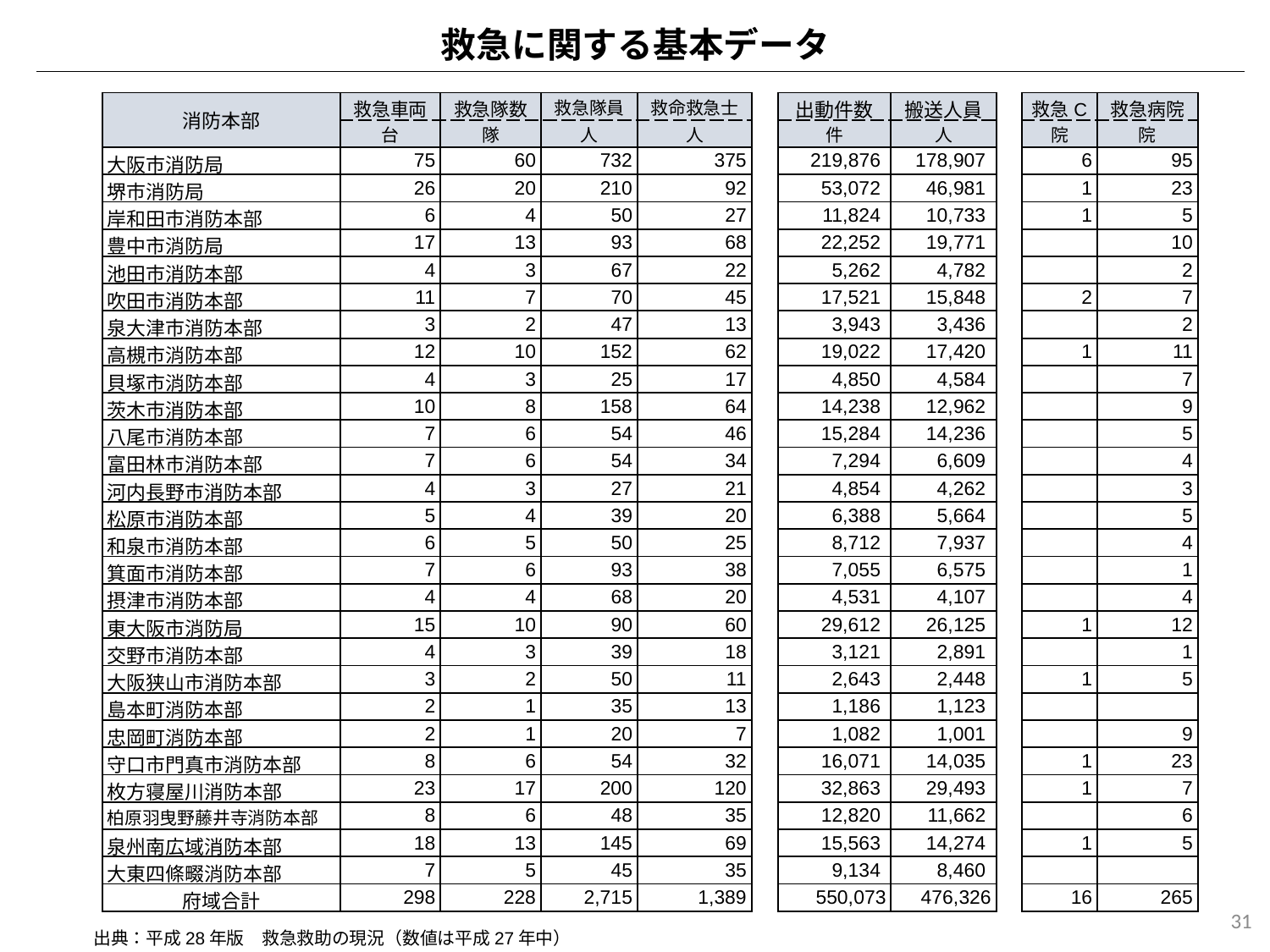

救急に関する基本データ
| 消防本部 | 救急車両 | 救急隊数 | 救急隊員 | 救命救急士 |  | 出動件数 | 搬送人員 |  | 救急C | 救急病院 |
| --- | --- | --- | --- | --- | --- | --- | --- | --- | --- | --- |
|  | 台 | 隊 | 人 | 人 |  | 件 | 人 |  | 院 | 院 |
| 大阪市消防局 | 75 | 60 | 732 | 375 |  | 219,876 | 178,907 |  | 6 | 95 |
| 堺市消防局 | 26 | 20 | 210 | 92 |  | 53,072 | 46,981 |  | 1 | 23 |
| 岸和田市消防本部 | 6 | 4 | 50 | 27 |  | 11,824 | 10,733 |  | 1 | 5 |
| 豊中市消防局 | 17 | 13 | 93 | 68 |  | 22,252 | 19,771 |  |  | 10 |
| 池田市消防本部 | 4 | 3 | 67 | 22 |  | 5,262 | 4,782 |  |  | 2 |
| 吹田市消防本部 | 11 | 7 | 70 | 45 |  | 17,521 | 15,848 |  | 2 | 7 |
| 泉大津市消防本部 | 3 | 2 | 47 | 13 |  | 3,943 | 3,436 |  |  | 2 |
| 高槻市消防本部 | 12 | 10 | 152 | 62 |  | 19,022 | 17,420 |  | 1 | 11 |
| 貝塚市消防本部 | 4 | 3 | 25 | 17 |  | 4,850 | 4,584 |  |  | 7 |
| 茨木市消防本部 | 10 | 8 | 158 | 64 |  | 14,238 | 12,962 |  |  | 9 |
| 八尾市消防本部 | 7 | 6 | 54 | 46 |  | 15,284 | 14,236 |  |  | 5 |
| 富田林市消防本部 | 7 | 6 | 54 | 34 |  | 7,294 | 6,609 |  |  | 4 |
| 河内長野市消防本部 | 4 | 3 | 27 | 21 |  | 4,854 | 4,262 |  |  | 3 |
| 松原市消防本部 | 5 | 4 | 39 | 20 |  | 6,388 | 5,664 |  |  | 5 |
| 和泉市消防本部 | 6 | 5 | 50 | 25 |  | 8,712 | 7,937 |  |  | 4 |
| 箕面市消防本部 | 7 | 6 | 93 | 38 |  | 7,055 | 6,575 |  |  | 1 |
| 摂津市消防本部 | 4 | 4 | 68 | 20 |  | 4,531 | 4,107 |  |  | 4 |
| 東大阪市消防局 | 15 | 10 | 90 | 60 |  | 29,612 | 26,125 |  | 1 | 12 |
| 交野市消防本部 | 4 | 3 | 39 | 18 |  | 3,121 | 2,891 |  |  | 1 |
| 大阪狭山市消防本部 | 3 | 2 | 50 | 11 |  | 2,643 | 2,448 |  | 1 | 5 |
| 島本町消防本部 | 2 | 1 | 35 | 13 |  | 1,186 | 1,123 |  |  |  |
| 忠岡町消防本部 | 2 | 1 | 20 | 7 |  | 1,082 | 1,001 |  |  | 9 |
| 守口市門真市消防本部 | 8 | 6 | 54 | 32 |  | 16,071 | 14,035 |  | 1 | 23 |
| 枚方寝屋川消防本部 | 23 | 17 | 200 | 120 |  | 32,863 | 29,493 |  | 1 | 7 |
| 柏原羽曳野藤井寺消防本部 | 8 | 6 | 48 | 35 |  | 12,820 | 11,662 |  |  | 6 |
| 泉州南広域消防本部 | 18 | 13 | 145 | 69 |  | 15,563 | 14,274 |  | 1 | 5 |
| 大東四條畷消防本部 | 7 | 5 | 45 | 35 |  | 9,134 | 8,460 |  |  |  |
| 府域合計 | 298 | 228 | 2,715 | 1,389 |  | 550,073 | 476,326 |  | 16 | 265 |
31
出典：平成28年版　救急救助の現況（数値は平成27年中）